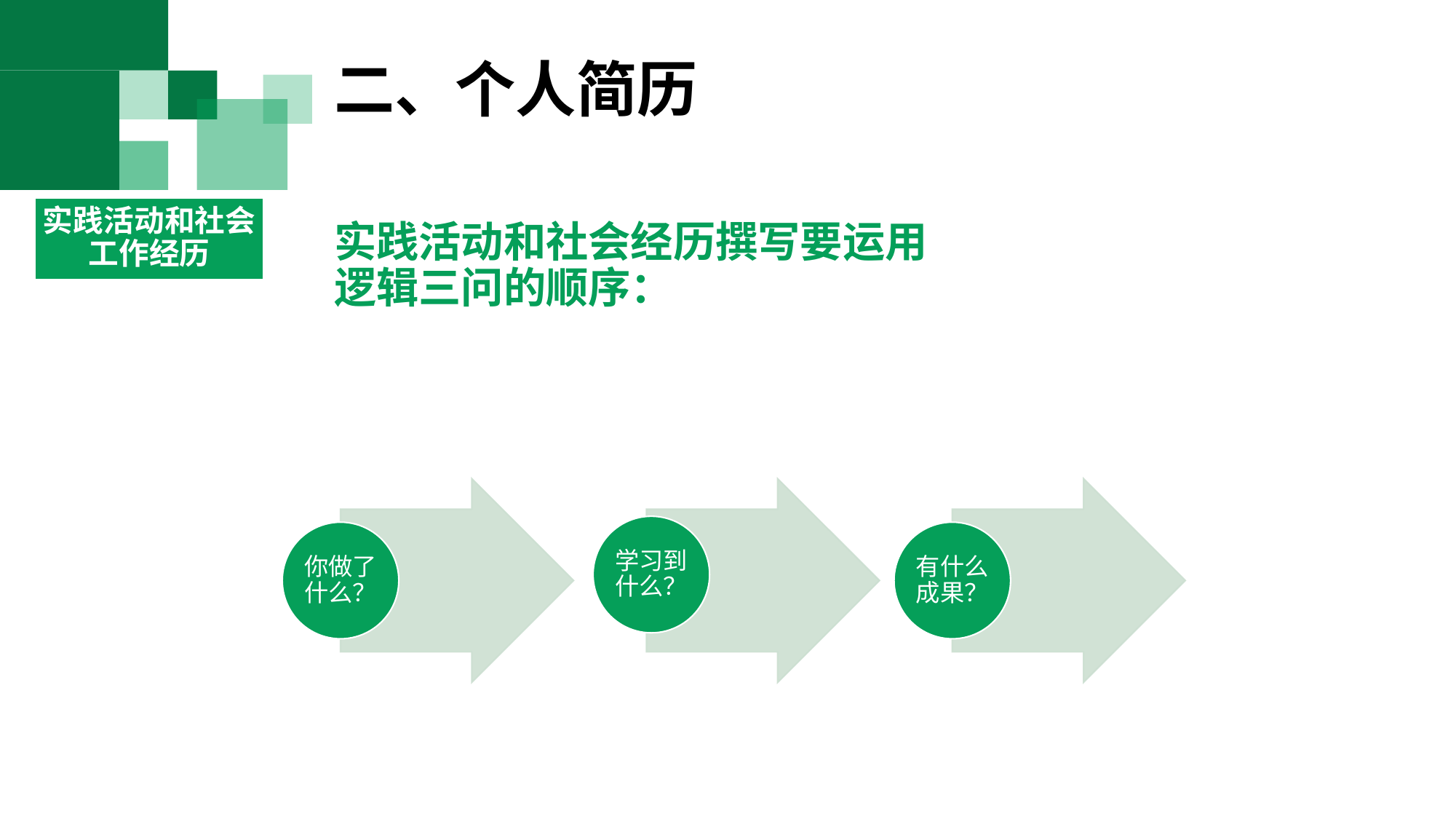

二、个人简历

实践活动和社会经历撰写要运用逻辑三问的顺序：

实践活动和社会工作经历
你做了什么？
学习到什么？
有什么成果？